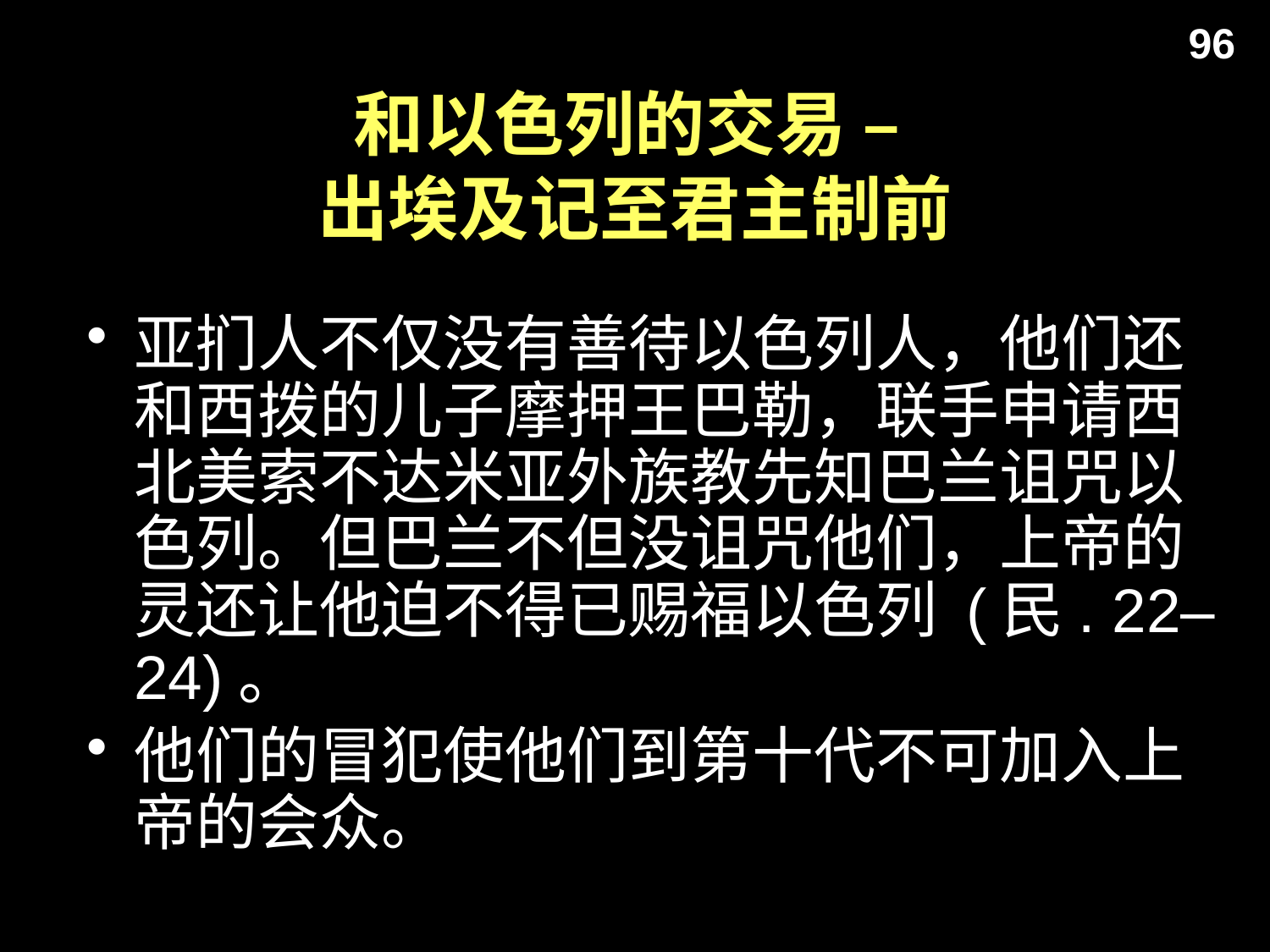

96
# 和以色列的交易 – 出埃及记至君主制前
亚扪人不仅没有善待以色列人，他们还和西拨的儿子摩押王巴勒，联手申请西北美索不达米亚外族教先知巴兰诅咒以色列。但巴兰不但没诅咒他们，上帝的灵还让他迫不得已赐福以色列 (民. 22–24)。
他们的冒犯使他们到第十代不可加入上帝的会众。